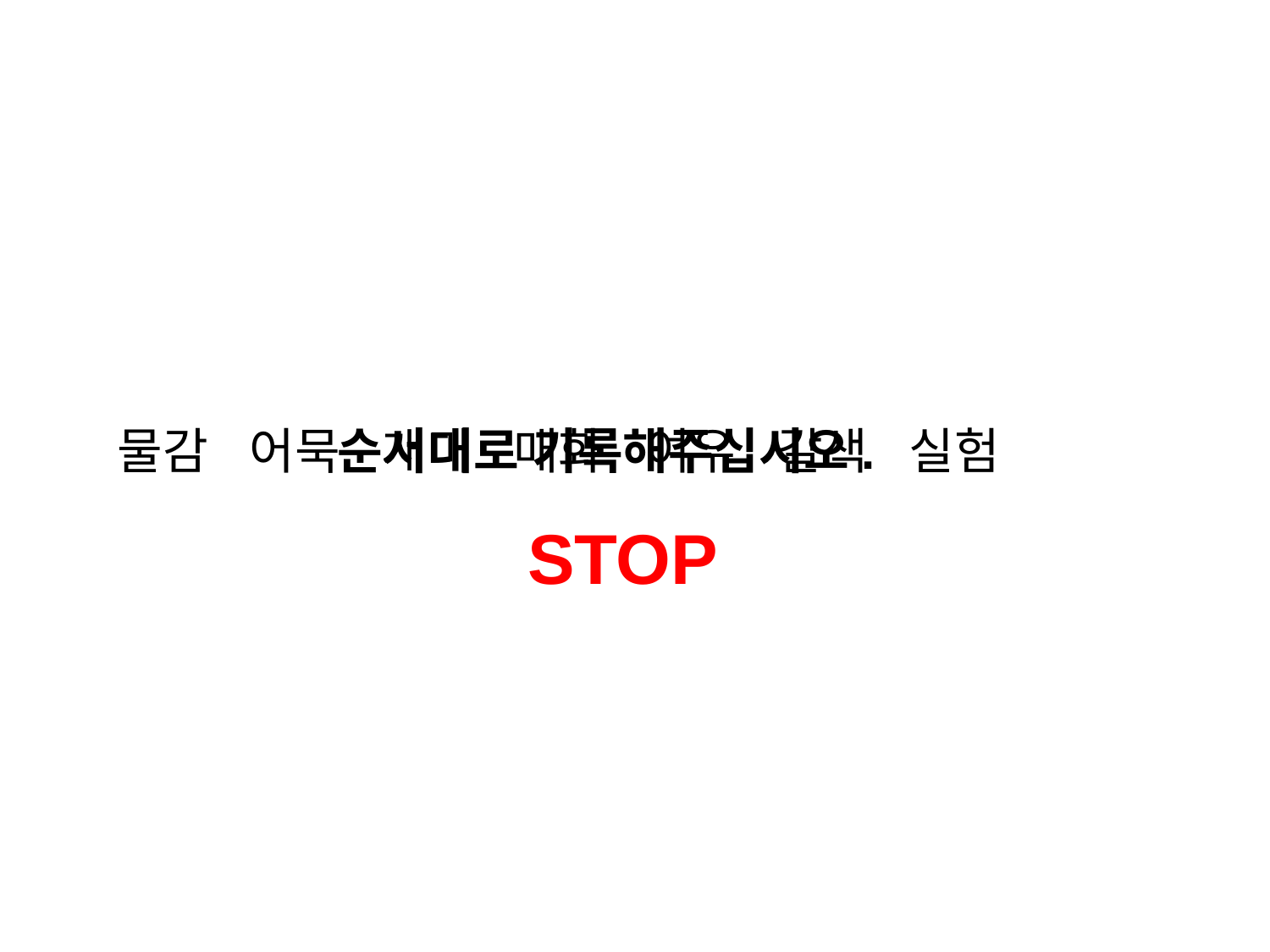

물감   어묵   개미   매화   여우   갈색   실험
순서대로 기록해주십시오.
STOP